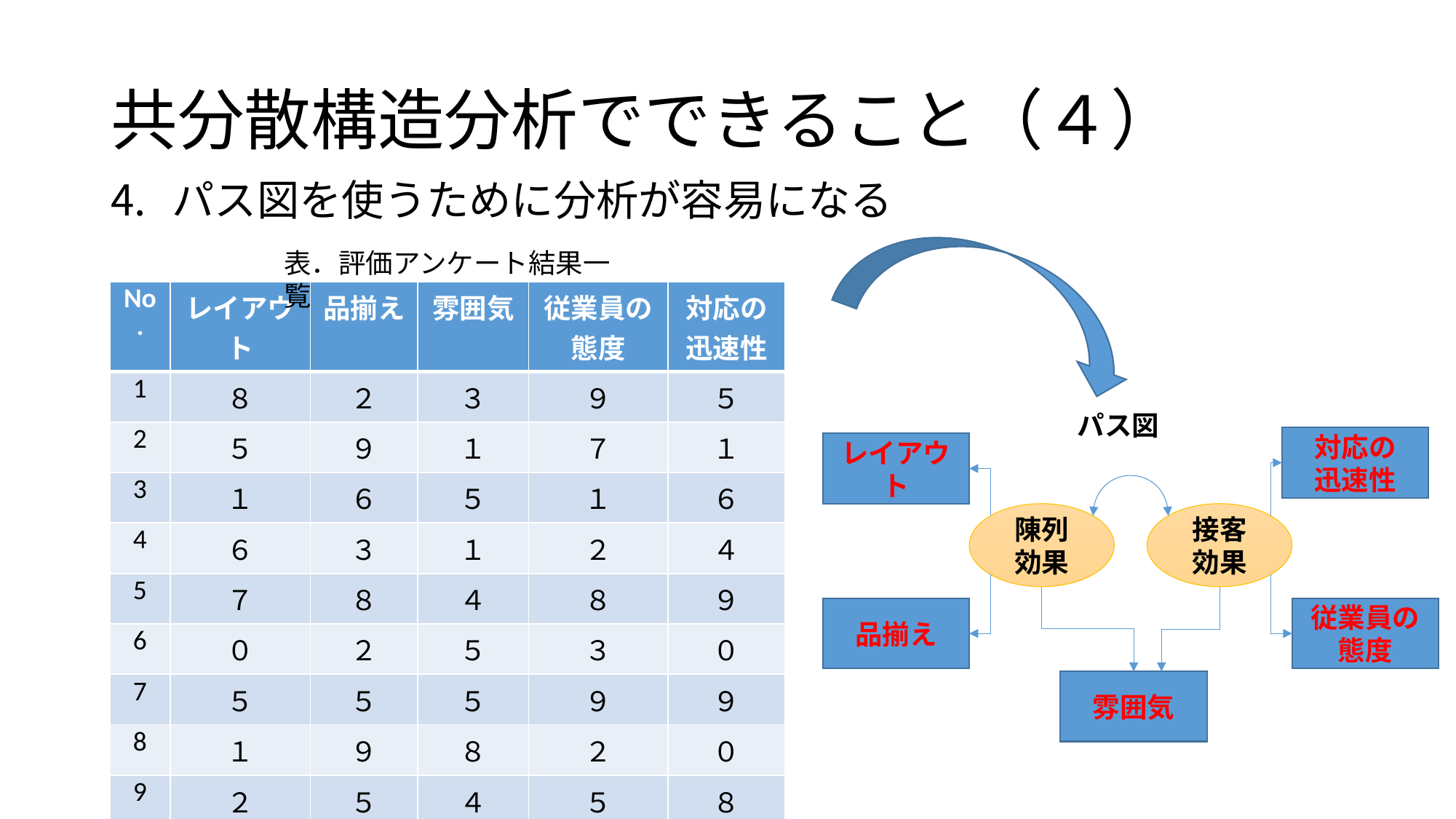

# 共分散構造分析でできること（４）
パス図を使うために分析が容易になる

表．評価アンケート結果一覧

| No. | レイアウト | 品揃え | 雰囲気 | 従業員の 態度 | 対応の 迅速性 |
| --- | --- | --- | --- | --- | --- |
| 1 | ８ | ２ | ３ | ９ | ５ |
| 2 | ５ | ９ | １ | ７ | １ |
| 3 | １ | ６ | ５ | １ | ６ |
| 4 | ６ | ３ | １ | ２ | ４ |
| 5 | ７ | ８ | ４ | ８ | ９ |
| 6 | ０ | ２ | ５ | ３ | ０ |
| 7 | ５ | ５ | ５ | ９ | ９ |
| 8 | １ | ９ | ８ | ２ | ０ |
| 9 | ２ | ５ | ４ | ５ | ８ |
| 10 | ９ | ８ | ５ | ２ | ７ |
パス図
対応の
迅速性
レイアウト
陳列効果
接客効果
品揃え
従業員の態度
雰囲気